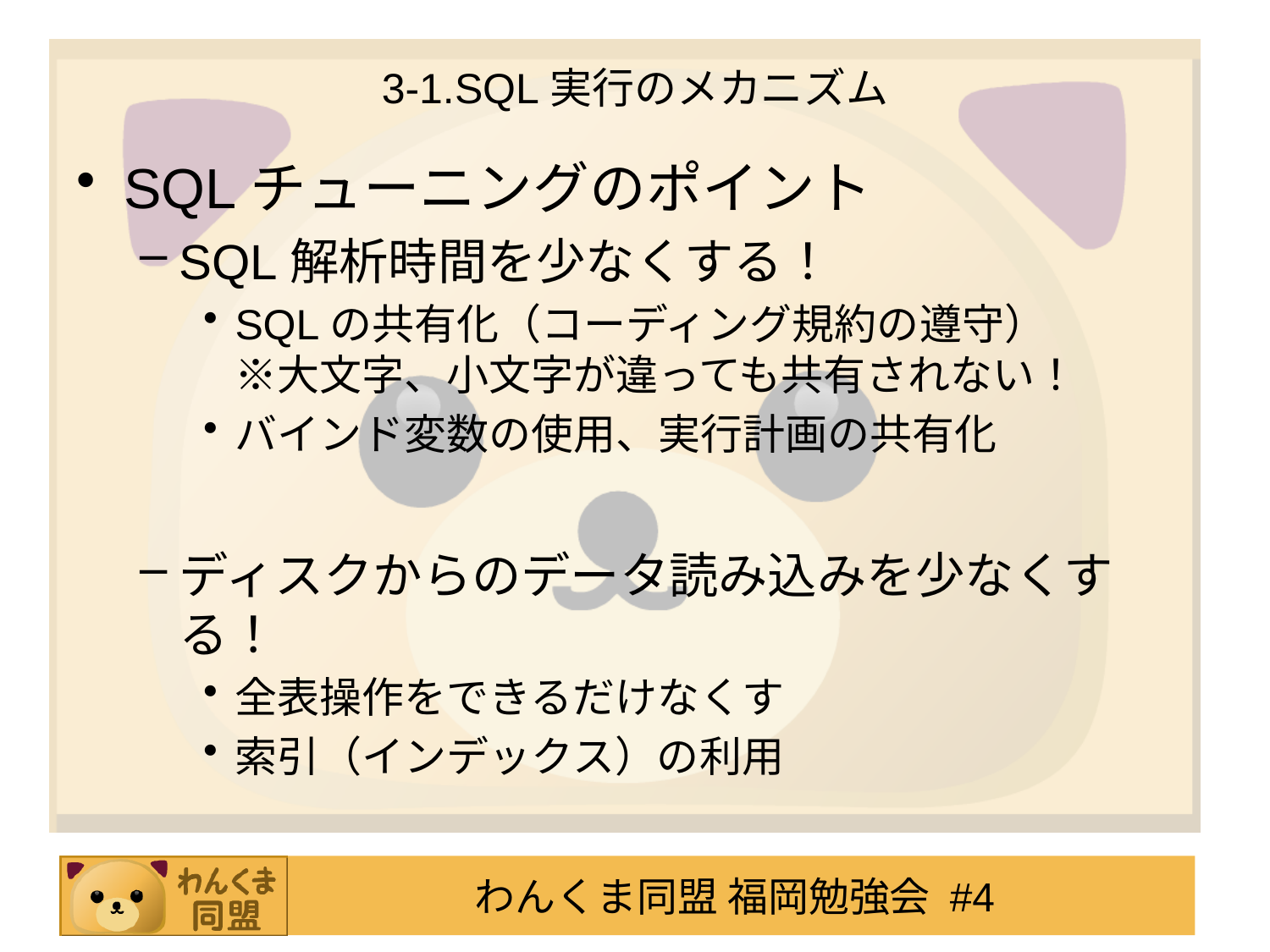

# 3-1.SQL実行のメカニズム
SQLチューニングのポイント
SQL解析時間を少なくする！
SQLの共有化（コーディング規約の遵守）
※大文字、小文字が違っても共有されない！
バインド変数の使用、実行計画の共有化

ディスクからのデータ読み込みを少なくする！
全表操作をできるだけなくす
索引（インデックス）の利用